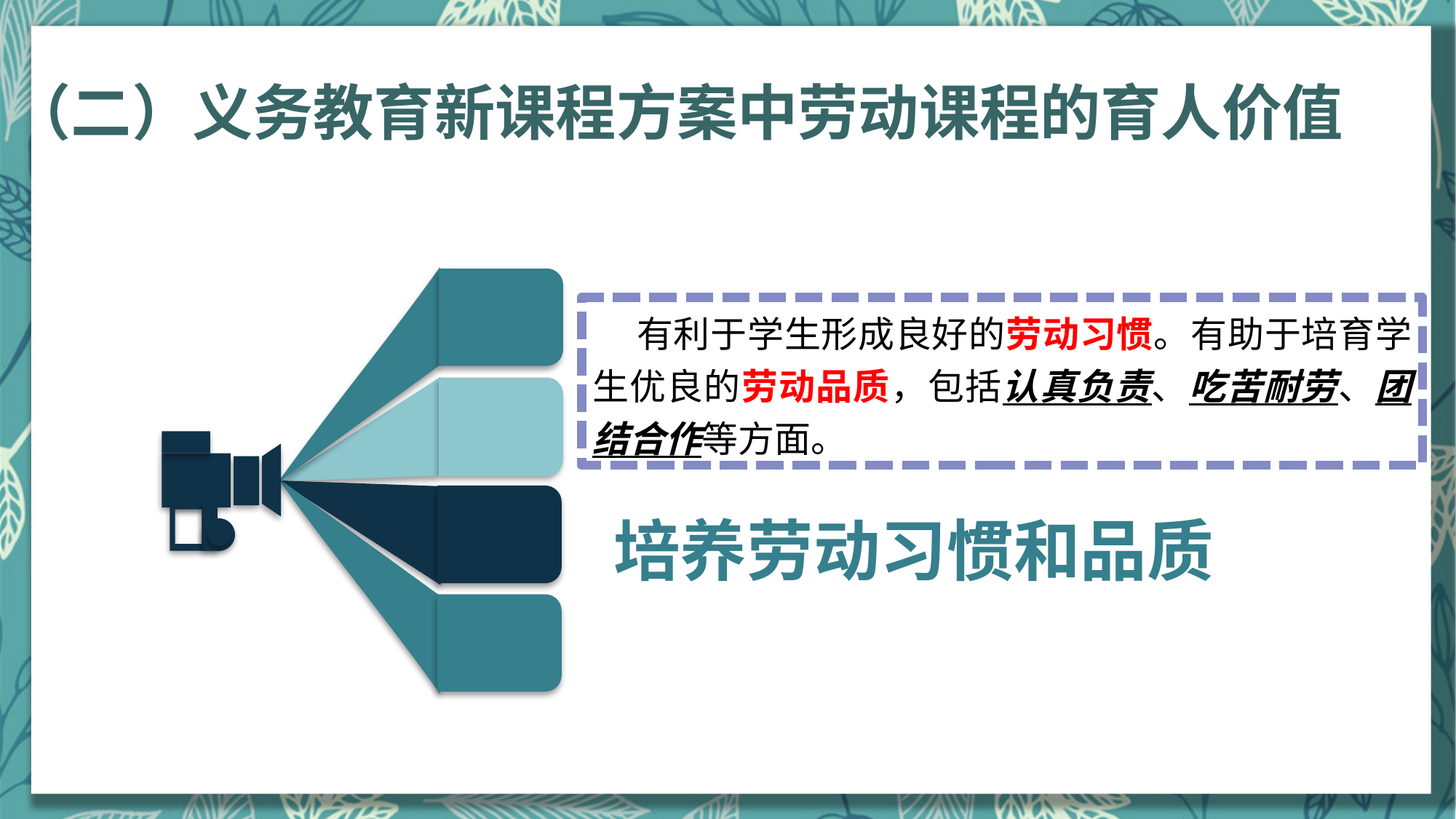

（二）义务教育新课程方案中劳动课程的育人价值

    有利于学生形成良好的劳动习惯。有助于培育学生优良的劳动品质，包括认真负责、吃苦耐劳、团结合作等方面。

培养劳动习惯和品质